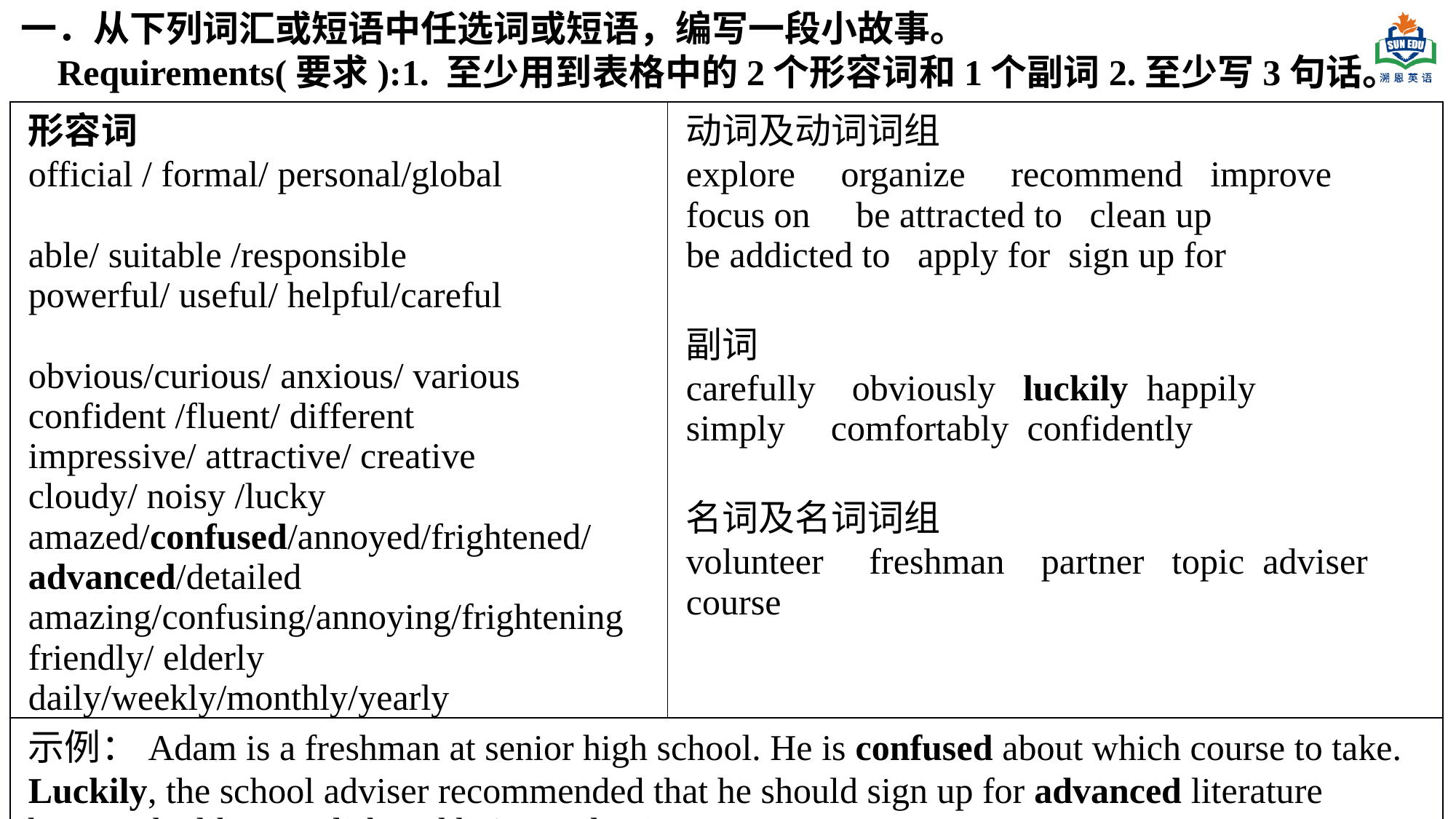

一．从下列词汇或短语中任选词或短语，编写一段小故事。
    Requirements(要求):1. 至少用到表格中的2个形容词和1个副词2.至少写3句话。
| 形容词 official / formal/ personal/global able/ suitable /responsible powerful/ useful/ helpful/careful obvious/curious/ anxious/ various confident /fluent/ different impressive/ attractive/ creative cloudy/ noisy /lucky amazed/confused/annoyed/frightened/ advanced/detailed amazing/confusing/annoying/frightening friendly/ elderly daily/weekly/monthly/yearly | 动词及动词词组 explore organize recommend improve focus on be attracted to clean up be addicted to apply for sign up for   副词 carefully obviously luckily happily simply comfortably confidently   名词及名词词组 volunteer freshman partner topic adviser course |
| --- | --- |
| 示例：Adam is a freshman at senior high school. He is confused about which course to take. Luckily, the school adviser recommended that he should sign up for advanced literature because he likes English and he’s good at it. |  |